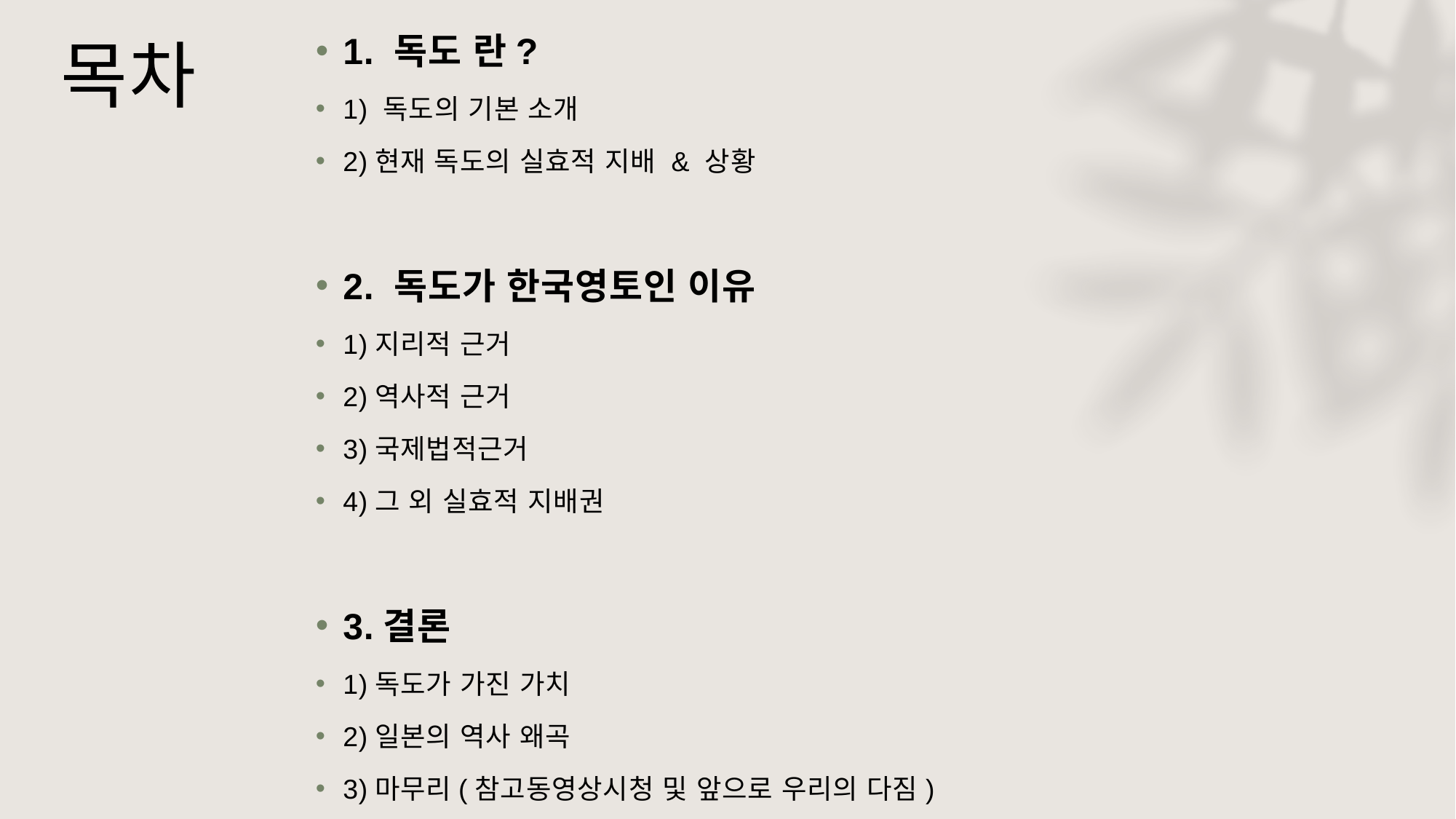

# 목차
1. 독도 란?
1) 독도의 기본 소개
2)현재 독도의 실효적 지배 & 상황

2. 독도가 한국영토인 이유
1)지리적 근거
2)역사적 근거
3)국제법적근거
4)그 외 실효적 지배권

3.결론
1)독도가 가진 가치
2)일본의 역사 왜곡
3)마무리(참고동영상시청 및 앞으로 우리의 다짐)